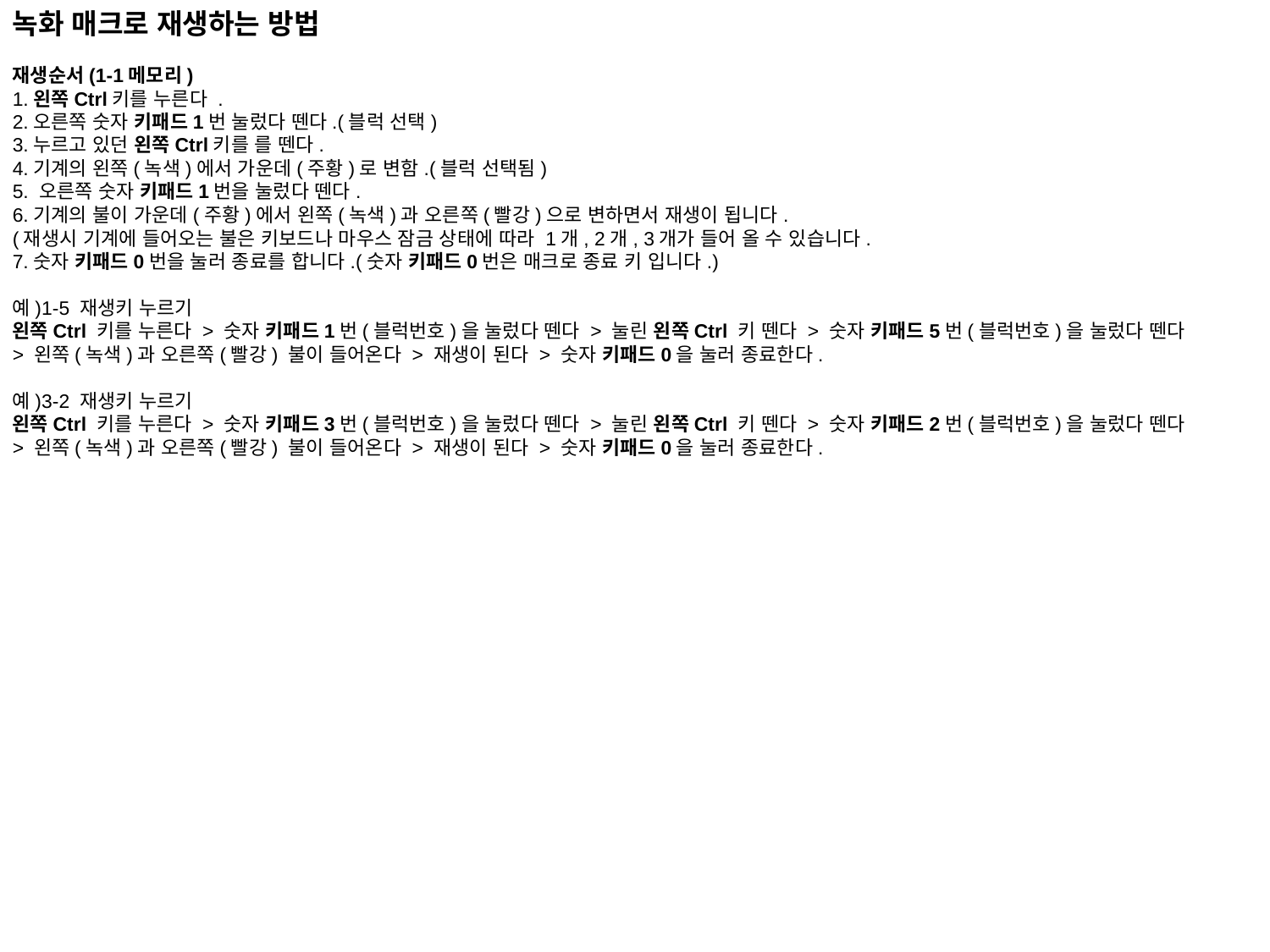

녹화 매크로 재생하는 방법

재생순서(1-1메모리)
1.왼쪽Ctrl키를 누른다 .
2.오른쪽 숫자 키패드1번 눌렀다 뗀다.(블럭 선택)
3.누르고 있던 왼쪽Ctrl키를 를 뗀다.
4.기계의 왼쪽(녹색)에서 가운데(주황)로 변함.(블럭 선택됨)
5. 오른쪽 숫자 키패드1번을 눌렀다 뗀다.
6.기계의 불이 가운데(주황)에서 왼쪽(녹색)과 오른쪽(빨강)으로 변하면서 재생이 됩니다.
(재생시 기계에 들어오는 불은 키보드나 마우스 잠금 상태에 따라 1개, 2개, 3개가 들어 올 수 있습니다.
7.숫자 키패드0번을 눌러 종료를 합니다.(숫자 키패드0번은 매크로 종료 키 입니다.)

예)1-5 재생키 누르기
왼쪽Ctrl 키를 누른다 > 숫자 키패드1번(블럭번호)을 눌렀다 뗀다 > 눌린 왼쪽Ctrl 키 뗀다 > 숫자 키패드5번(블럭번호)을 눌렀다 뗀다
> 왼쪽(녹색)과 오른쪽(빨강) 불이 들어온다 > 재생이 된다 > 숫자 키패드0을 눌러 종료한다.

예)3-2 재생키 누르기
왼쪽Ctrl 키를 누른다 > 숫자 키패드3번(블럭번호)을 눌렀다 뗀다 > 눌린 왼쪽Ctrl 키 뗀다 > 숫자 키패드2번(블럭번호)을 눌렀다 뗀다
> 왼쪽(녹색)과 오른쪽(빨강) 불이 들어온다 > 재생이 된다 > 숫자 키패드0을 눌러 종료한다.